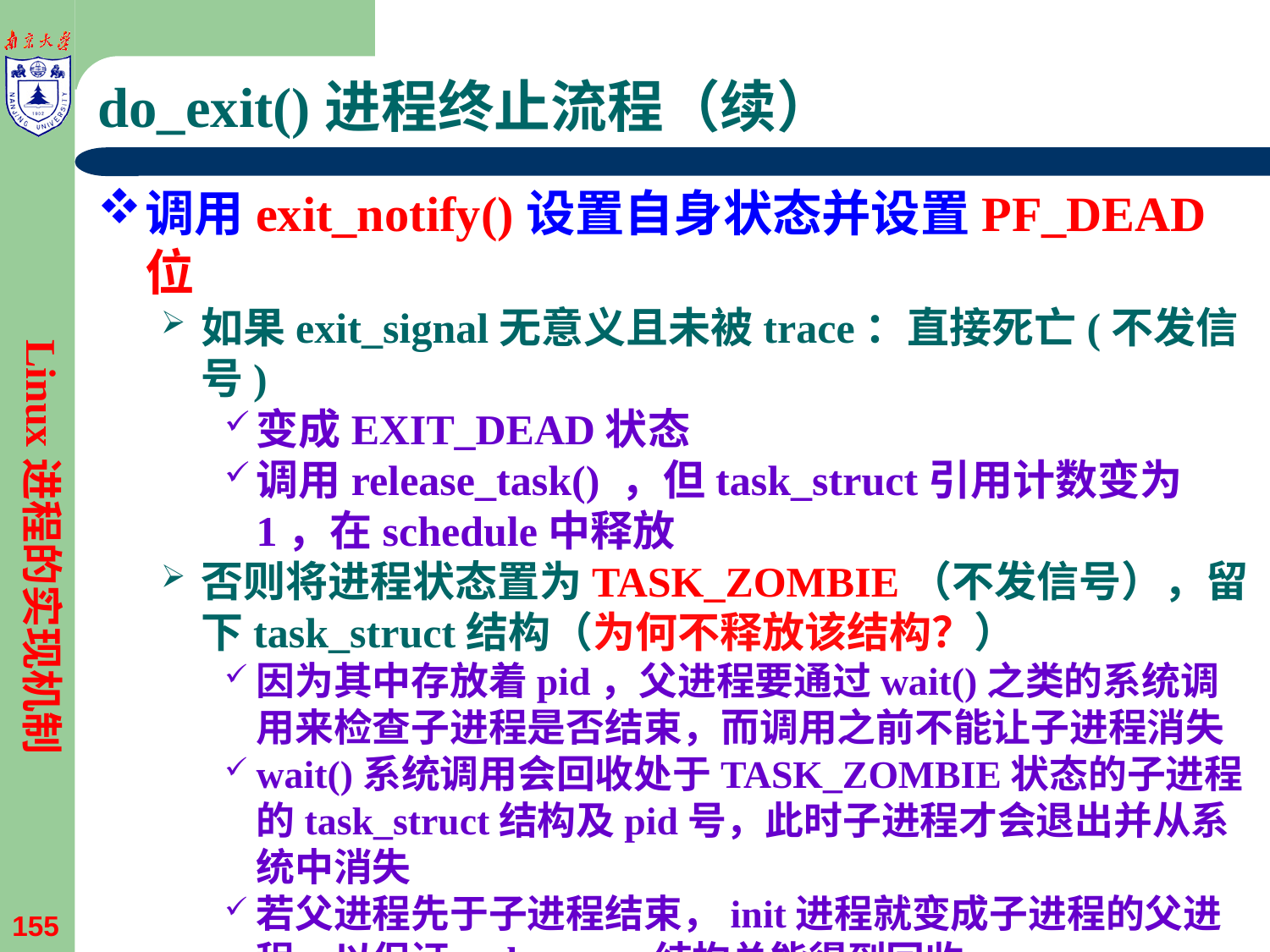

# do_exit()进程终止流程（续）
调用exit_notify()设置自身状态并设置PF_DEAD位
如果exit_signal无意义且未被trace：直接死亡(不发信号)
变成EXIT_DEAD状态
调用release_task() ，但task_struct引用计数变为1，在schedule中释放
否则将进程状态置为TASK_ZOMBIE（不发信号），留下task_struct结构（为何不释放该结构？）
因为其中存放着pid，父进程要通过wait()之类的系统调用来检查子进程是否结束，而调用之前不能让子进程消失
wait()系统调用会回收处于TASK_ZOMBIE状态的子进程的task_struct结构及pid号，此时子进程才会退出并从系统中消失
若父进程先于子进程结束，init进程就变成子进程的父进程，以保证task_struct结构总能得到回收
调用schedule()函数切换到别的进程
Linux进程的实现机制
155